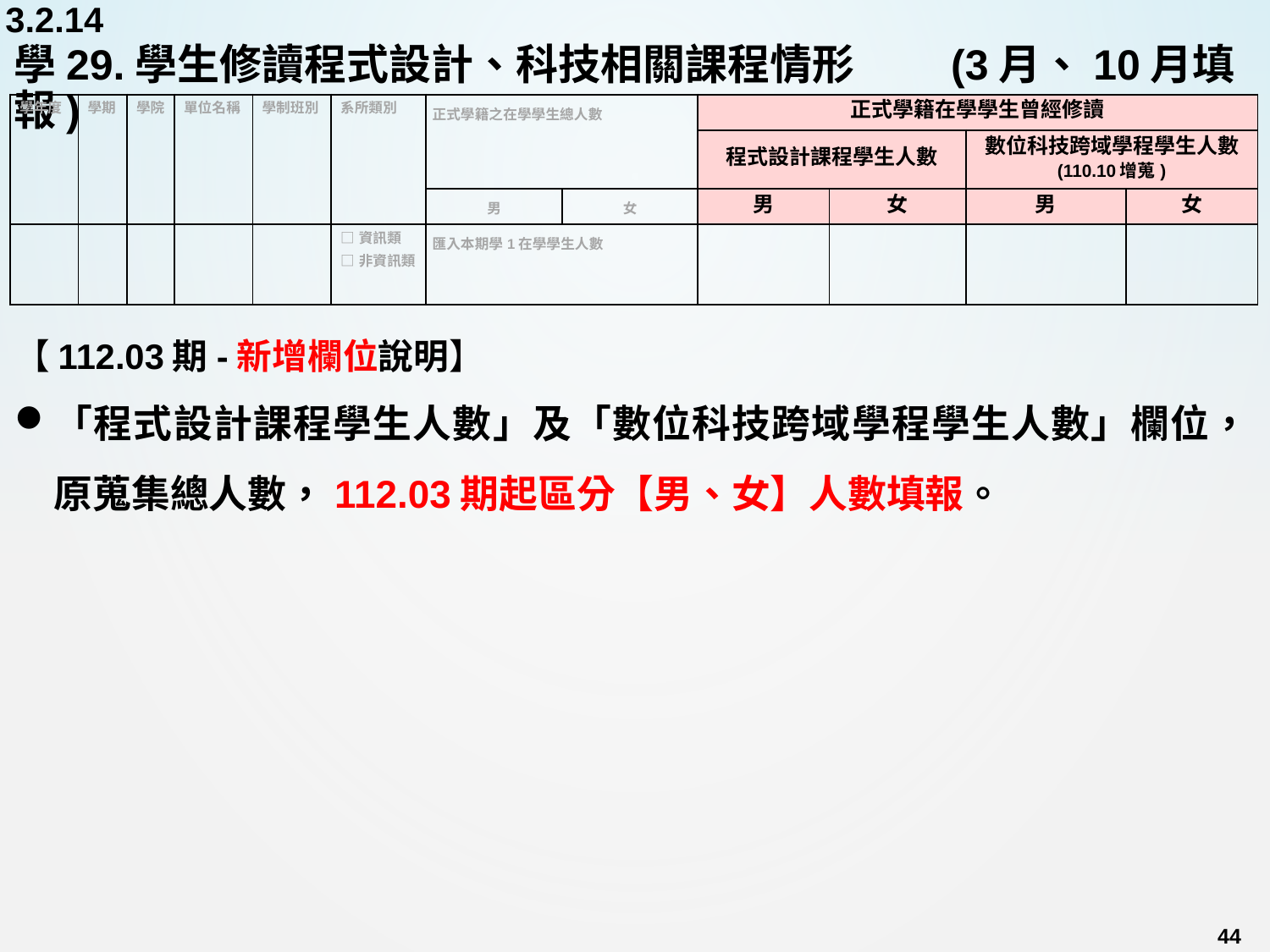

3.2.14
# 學29.學生修讀程式設計、科技相關課程情形   	    (3月、10月填報)
| 學年度 | 學期 | 學院 | 單位名稱 | 學制班別 | 系所類別 | 正式學籍之在學學生總人數 |  | 正式學籍在學學生曾經修讀 |  |  |  |
| --- | --- | --- | --- | --- | --- | --- | --- | --- | --- | --- | --- |
|  |  |  |  |  |  |  |  | 程式設計課程學生人數 |  | 數位科技跨域學程學生人數 (110.10增蒐) |  |
|  |  |  |  |  |  | 男 | 女 | 男 | 女 | 男 | 女 |
|  |  |  |  |  | □資訊類 □非資訊類 | 匯入本期學1在學學生人數 |  |  |  |  |  |
【112.03期-新增欄位說明】
「程式設計課程學生人數」及「數位科技跨域學程學生人數」欄位，原蒐集總人數，112.03期起區分【男、女】人數填報。